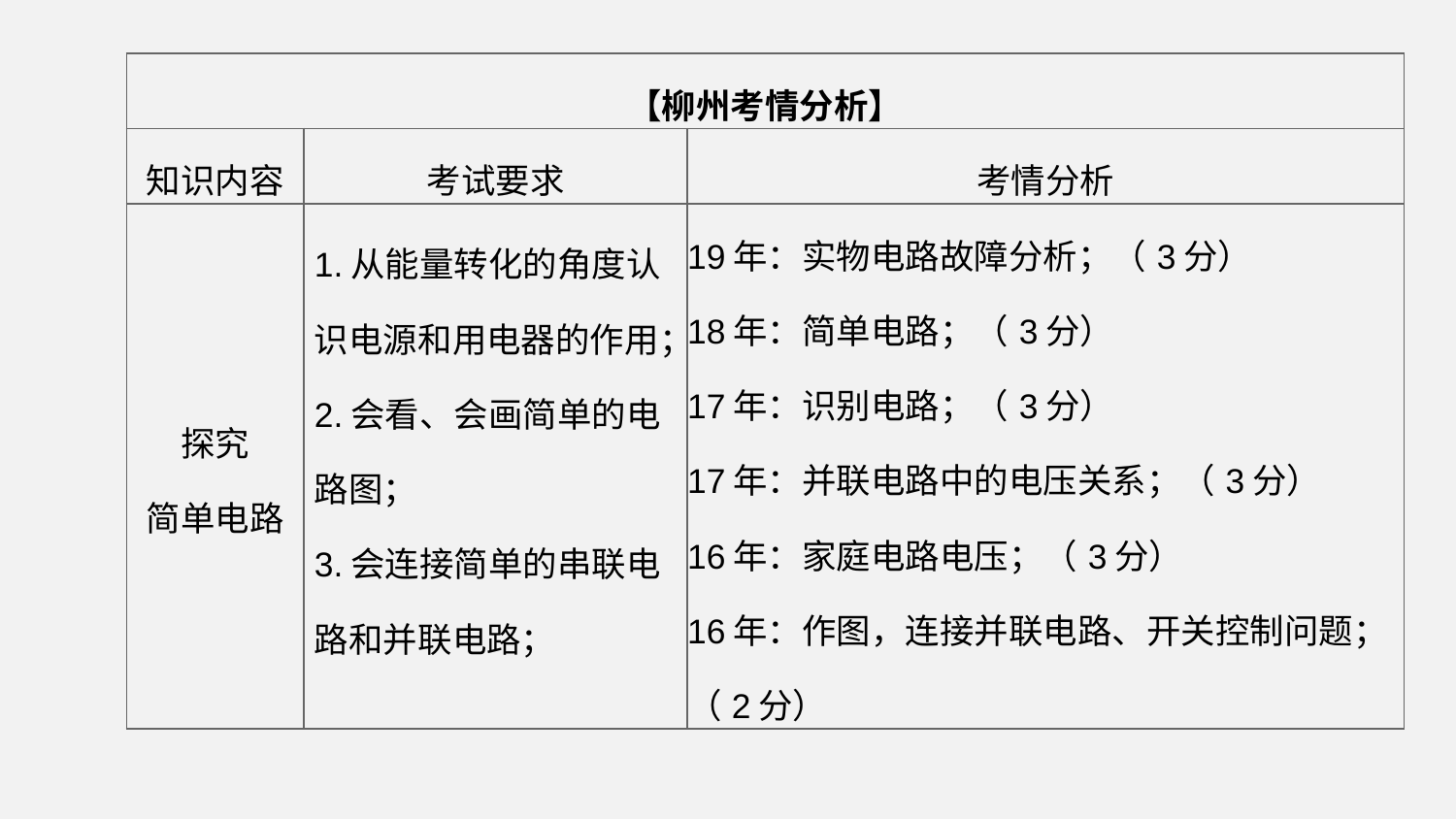

| 【柳州考情分析】 |  |  |
| --- | --- | --- |
| 知识内容 | 考试要求 | 考情分析 |
| 探究 简单电路 | 1.从能量转化的角度认识电源和用电器的作用； 2.会看、会画简单的电路图； 3.会连接简单的串联电路和并联电路； | 19年：实物电路故障分析；（3分） 18年：简单电路；（3分） 17年：识别电路；（3分） 17年：并联电路中的电压关系；（3分） 16年：家庭电路电压；（3分） 16年：作图，连接并联电路、开关控制问题；（2分） |